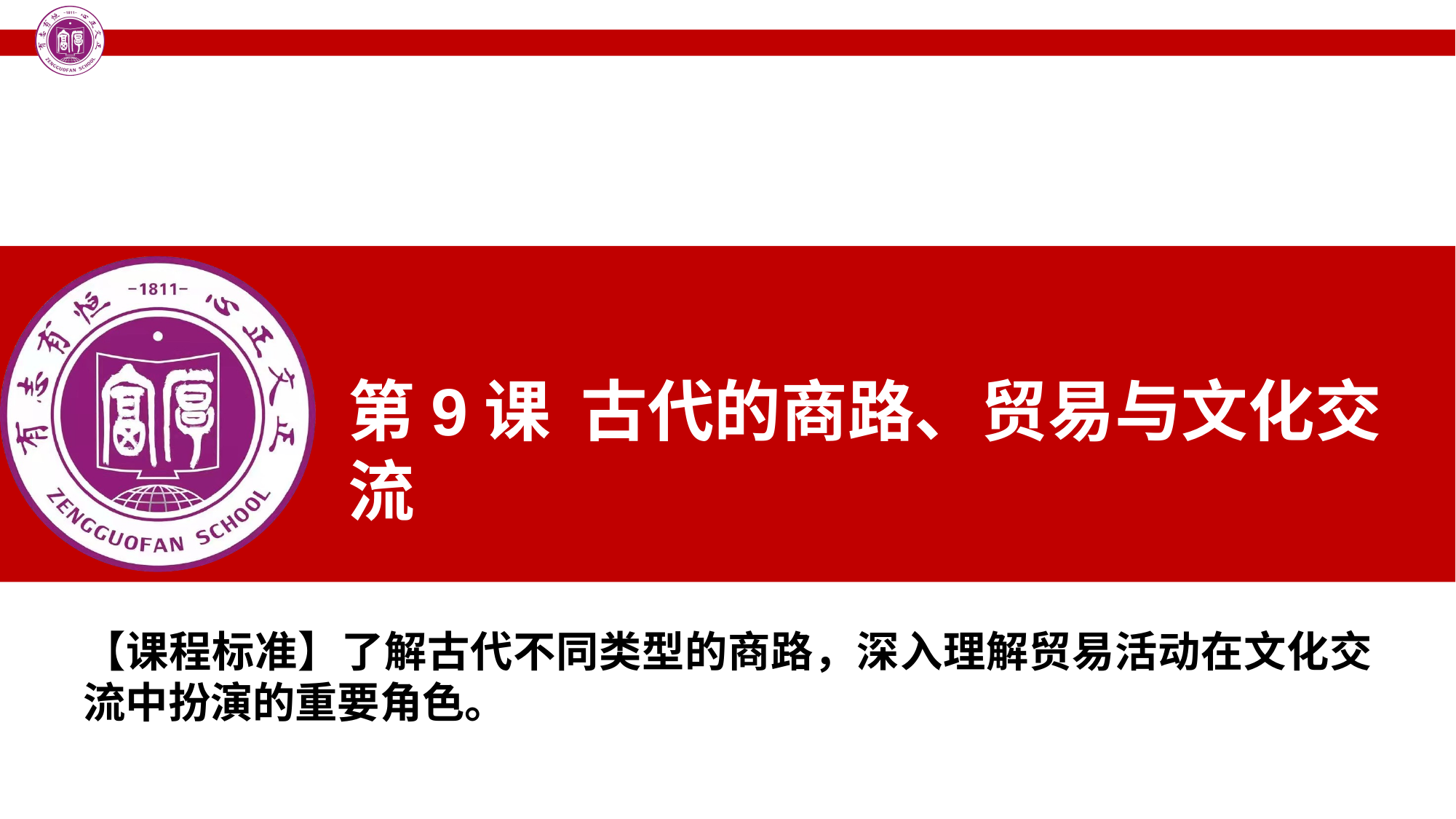

第9课  古代的商路、贸易与文化交流
【课程标准】了解古代不同类型的商路，深入理解贸易活动在文化交流中扮演的重要角色。